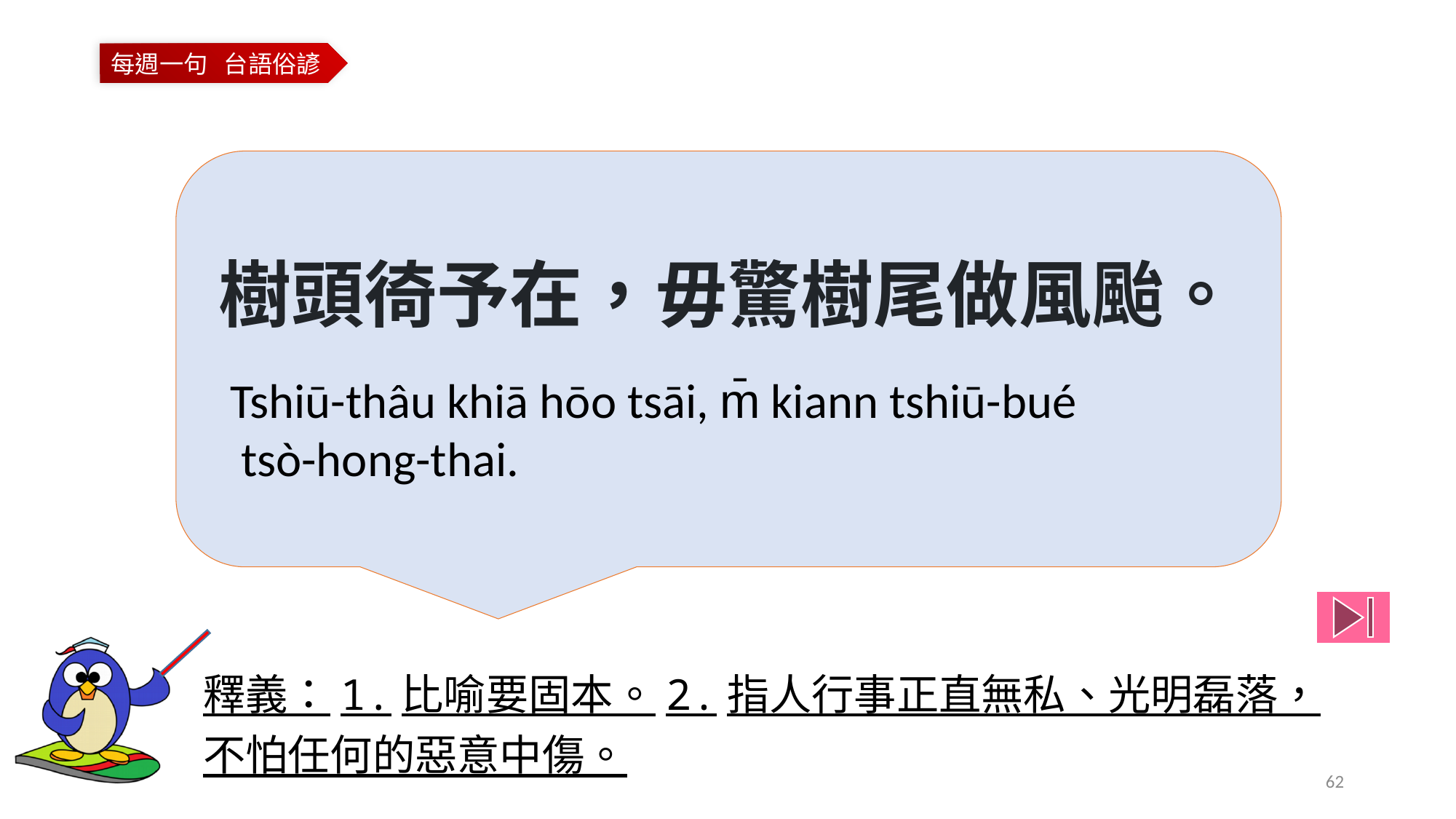

樹頭徛予在，毋驚樹尾做風颱。
Tshiū-thâu khiā hōo tsāi, m̄ kiann tshiū-bué
 tsò-hong-thai.

釋義：1.比喻要固本。2.指人行事正直無私、光明磊落，
不怕任何的惡意中傷。
62